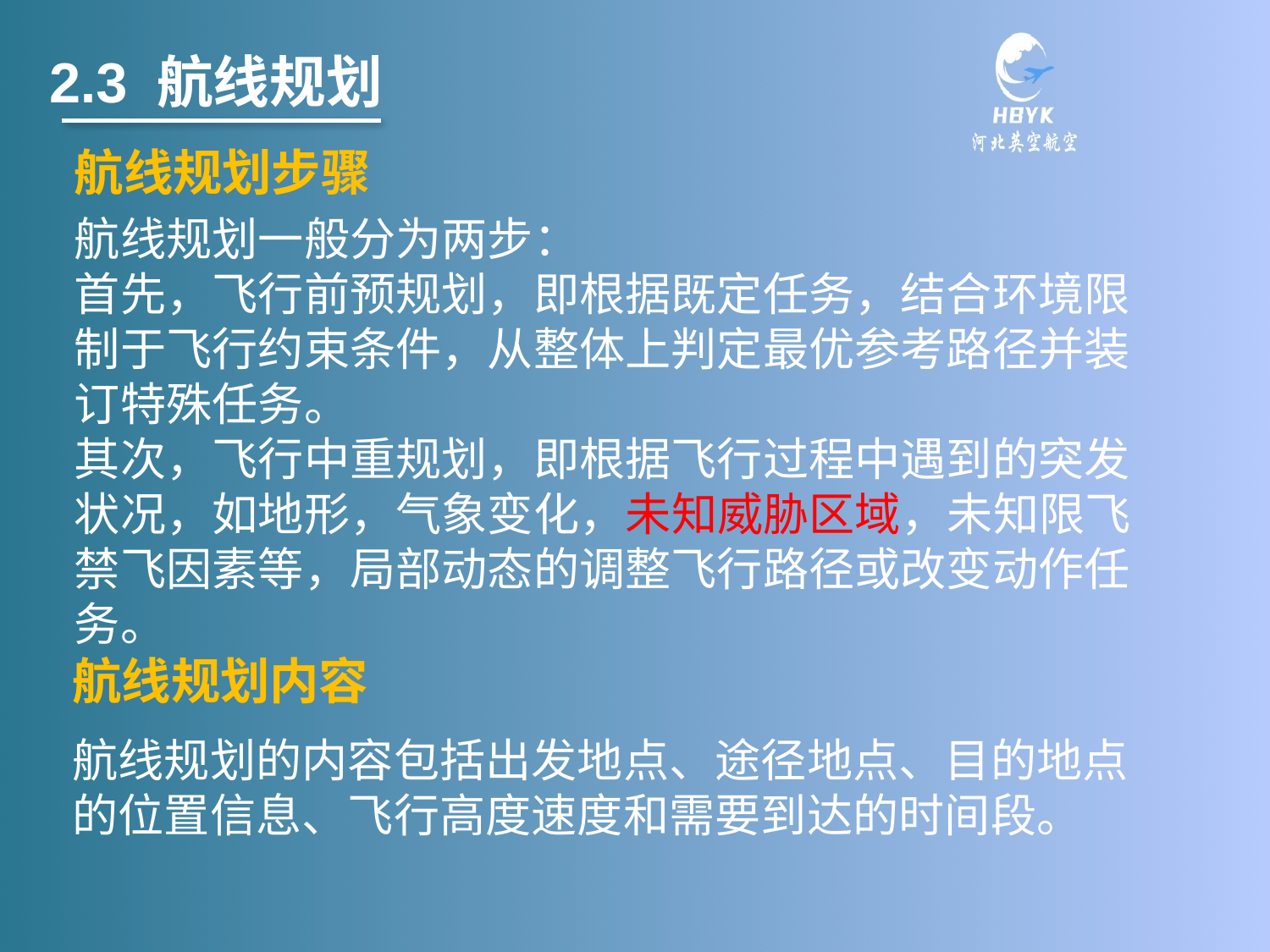

2.3 航线规划

航线规划步骤
航线规划一般分为两步：
首先，飞行前预规划，即根据既定任务，结合环境限制于飞行约束条件，从整体上判定最优参考路径并装订特殊任务。
其次，飞行中重规划，即根据飞行过程中遇到的突发状况，如地形，气象变化，未知威胁区域，未知限飞禁飞因素等，局部动态的调整飞行路径或改变动作任务。
航线规划内容
航线规划的内容包括出发地点、途径地点、目的地点的位置信息、飞行高度速度和需要到达的时间段。